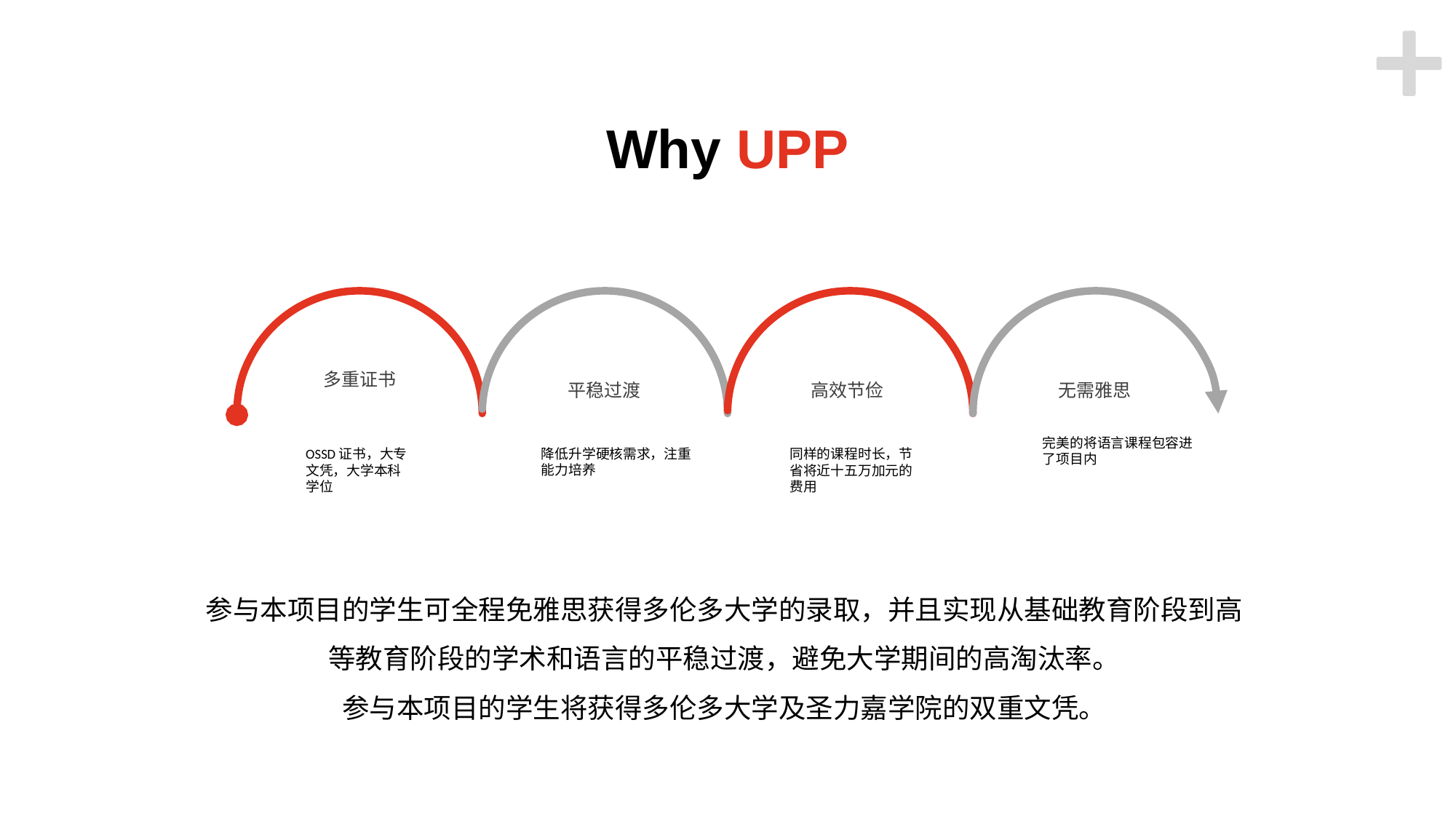

Why UPP

多重证书
平稳过渡
高效节俭
无需雅思
完美的将语言课程包容进了项目内
OSSD证书，大专文凭，大学本科学位
降低升学硬核需求，注重能力培养
同样的课程时长，节省将近十五万加元的费用
参与本项目的学生可全程免雅思获得多伦多大学的录取，并且实现从基础教育阶段到高等教育阶段的学术和语言的平稳过渡，避免大学期间的高淘汰率。
参与本项目的学生将获得多伦多大学及圣力嘉学院的双重文凭。